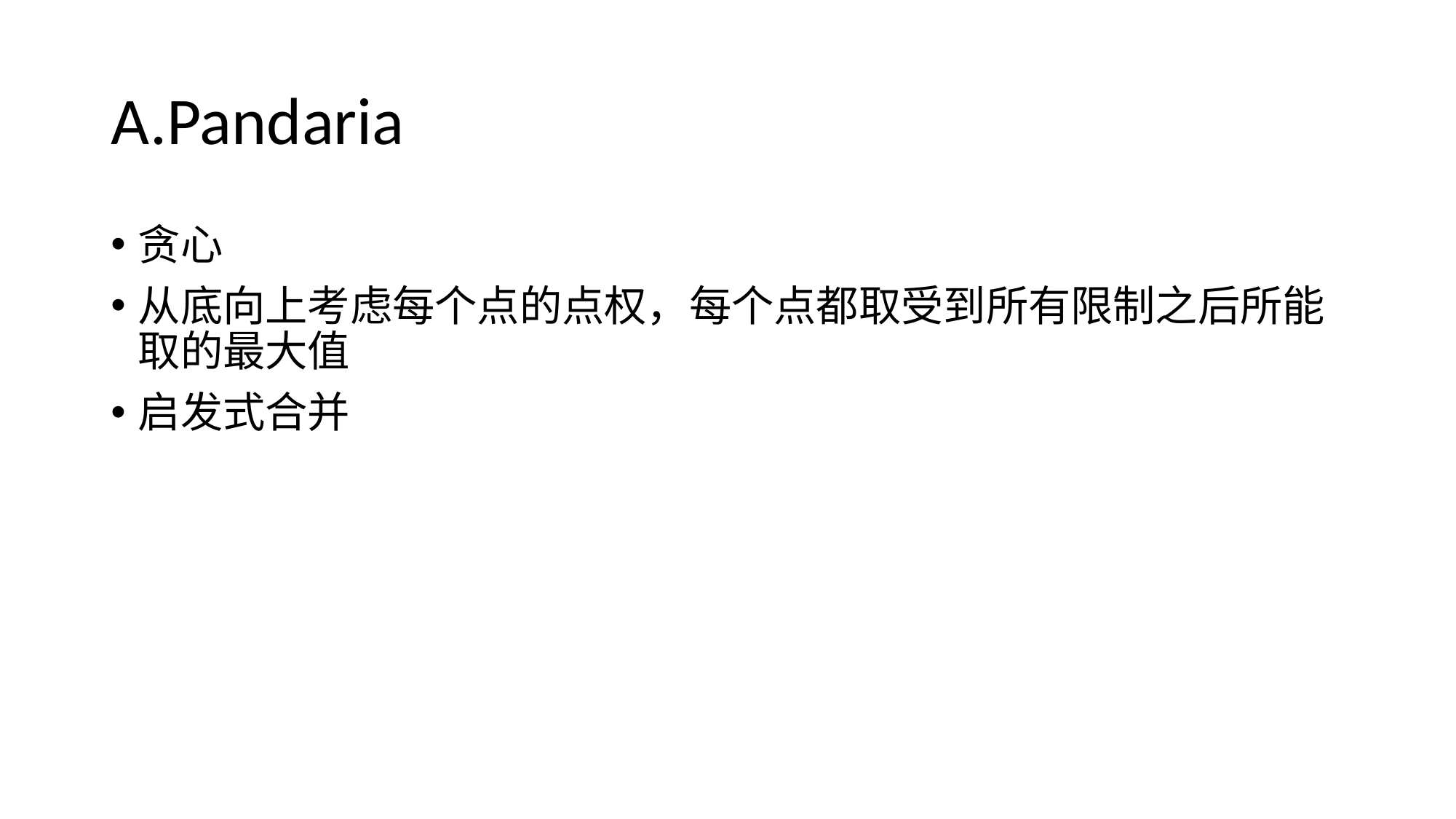

# A.Pandaria
贪心
从底向上考虑每个点的点权，每个点都取受到所有限制之后所能取的最大值
启发式合并